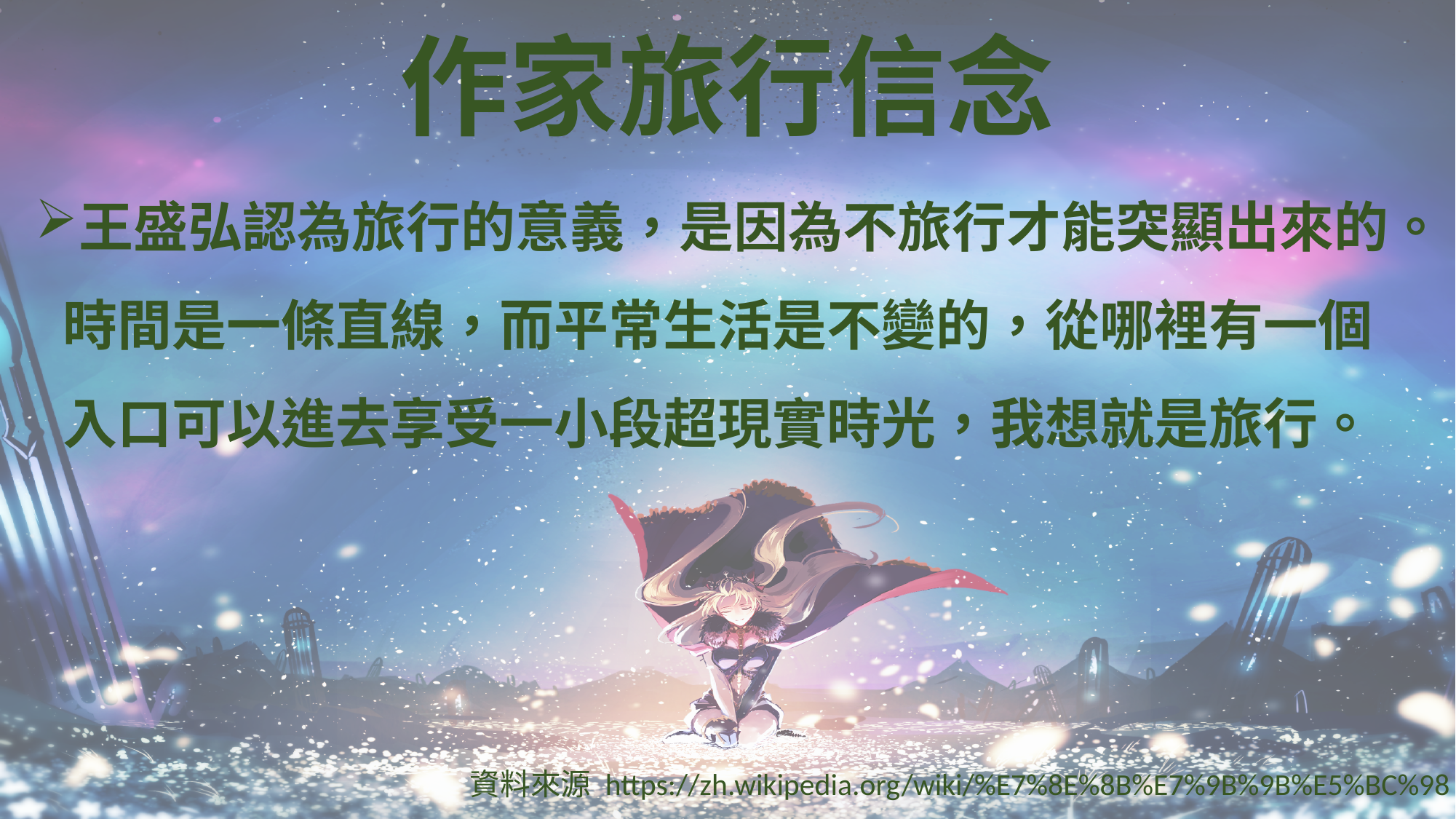

# 作家旅行信念
王盛弘認為旅行的意義，是因為不旅行才能突顯出來的。時間是一條直線，而平常生活是不變的，從哪裡有一個入口可以進去享受一小段超現實時光，我想就是旅行。
資料來源 https://zh.wikipedia.org/wiki/%E7%8E%8B%E7%9B%9B%E5%BC%98